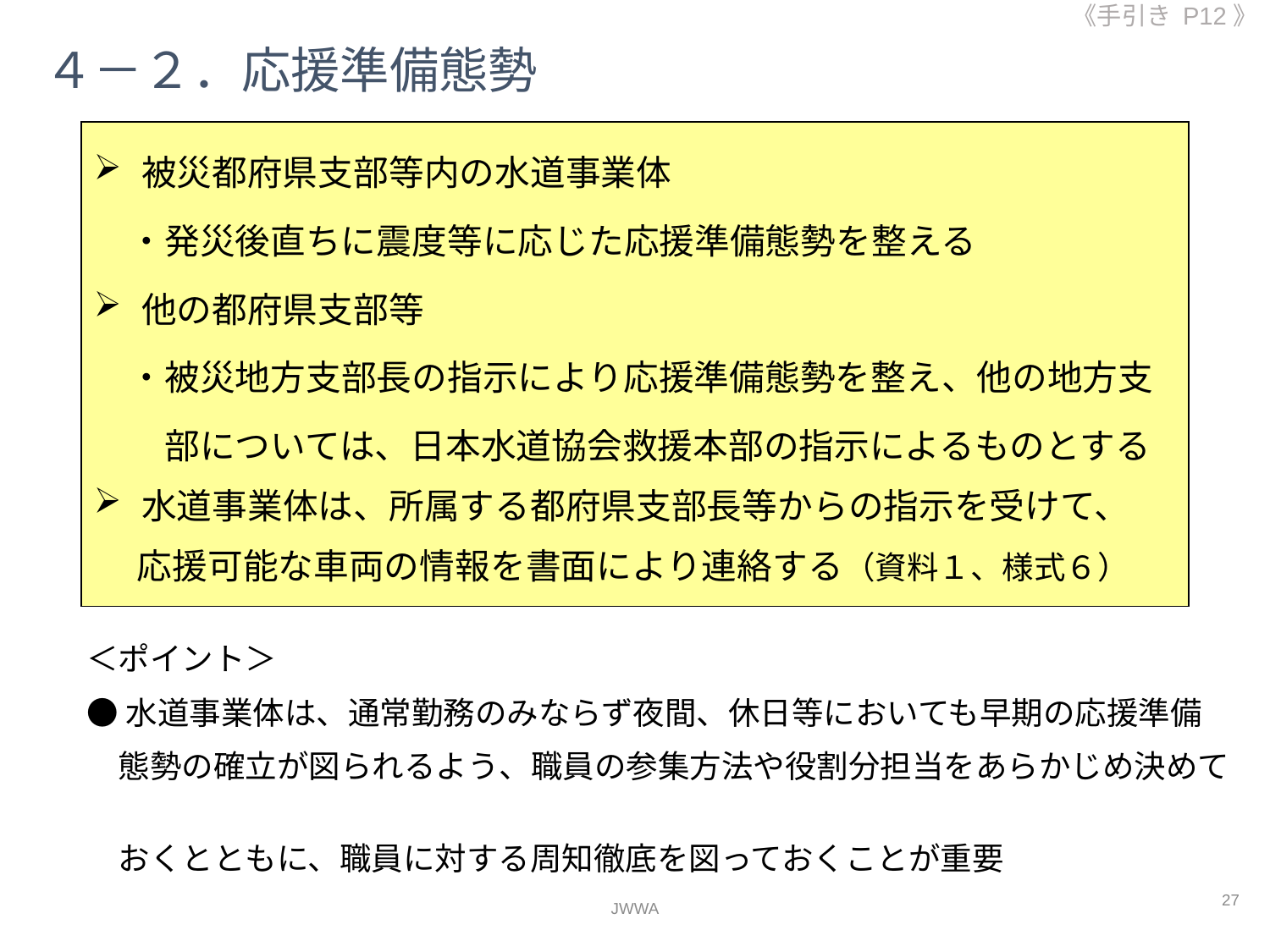

《手引き P12》
４－２．応援準備態勢
被災都府県支部等内の水道事業体
　・発災後直ちに震度等に応じた応援準備態勢を整える
他の都府県支部等
　・被災地方支部長の指示により応援準備態勢を整え、他の地方支
　　部については、日本水道協会救援本部の指示によるものとする
水道事業体は、所属する都府県支部長等からの指示を受けて、
　 応援可能な車両の情報を書面により連絡する（資料１、様式６）
＜ポイント＞
●水道事業体は、通常勤務のみならず夜間、休日等においても早期の応援準備
　態勢の確立が図られるよう、職員の参集方法や役割分担当をあらかじめ決めて
　おくとともに、職員に対する周知徹底を図っておくことが重要
27
JWWA